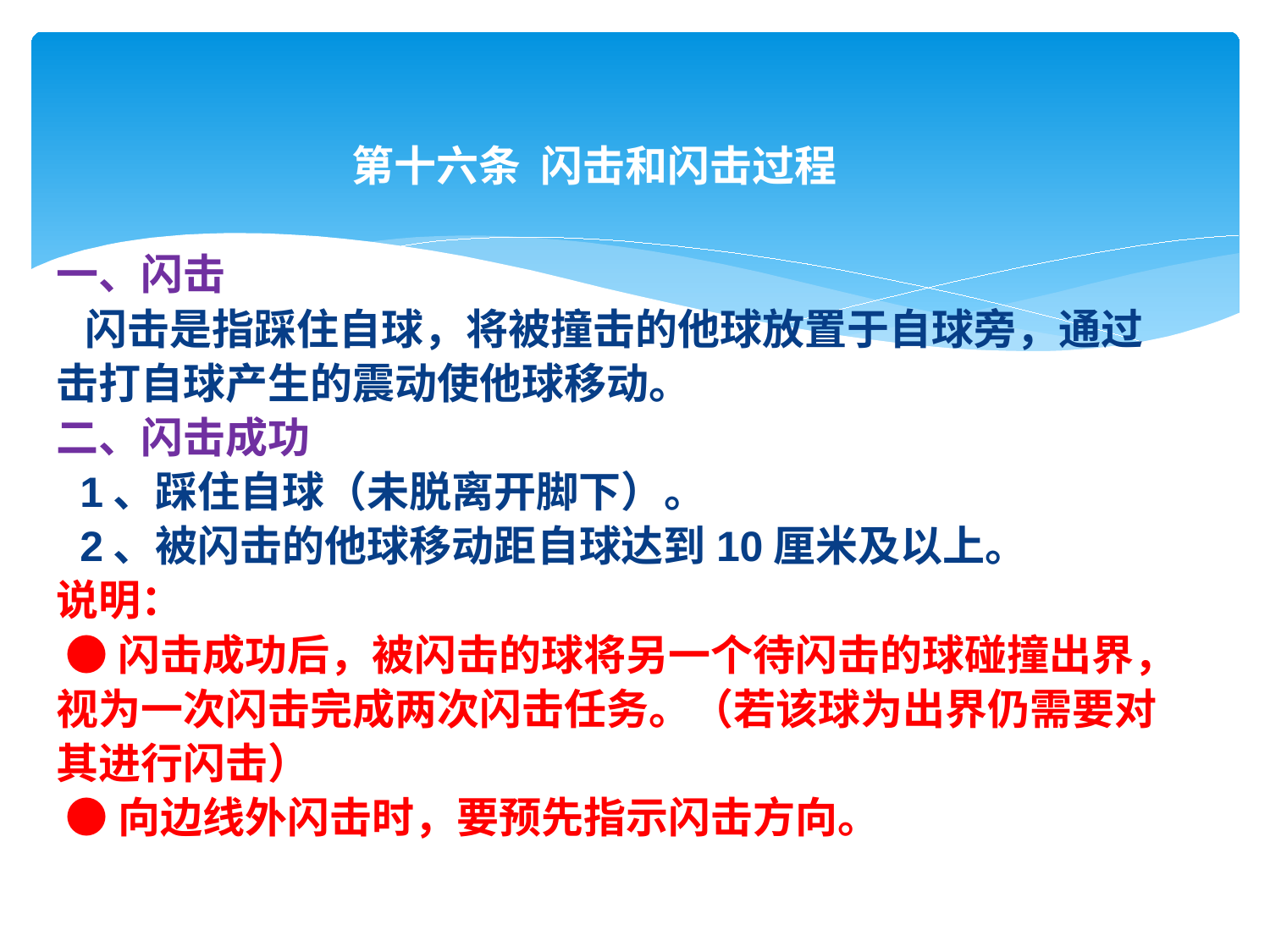

第十六条  闪击和闪击过程

一、闪击
  闪击是指踩住自球，将被撞击的他球放置于自球旁，通过击打自球产生的震动使他球移动。
二、闪击成功
  1、踩住自球（未脱离开脚下）。
  2、被闪击的他球移动距自球达到10厘米及以上。
说明：
 ●闪击成功后，被闪击的球将另一个待闪击的球碰撞出界，视为一次闪击完成两次闪击任务。（若该球为出界仍需要对其进行闪击）
 ●向边线外闪击时，要预先指示闪击方向。